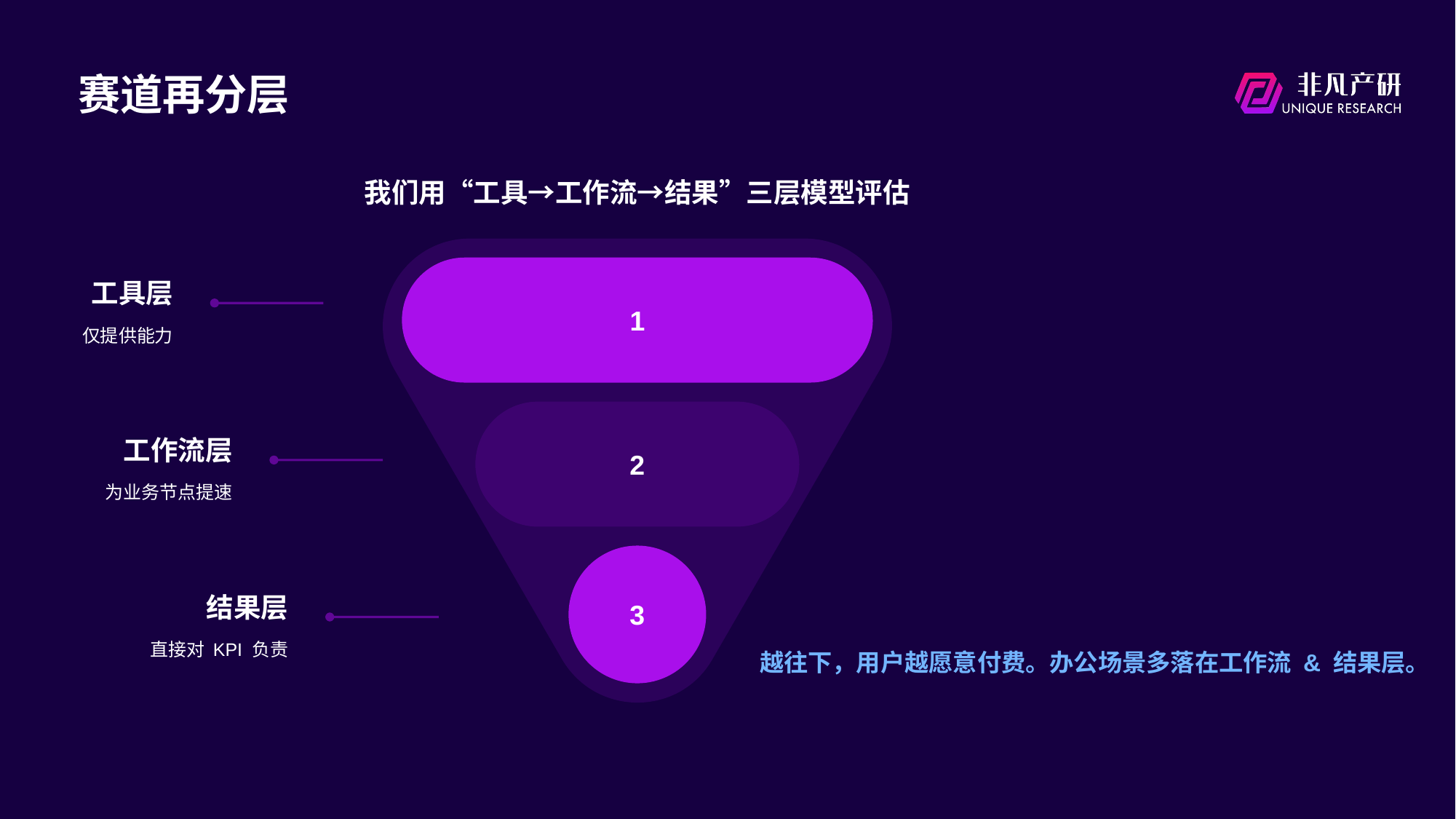

# 赛道再分层
我们用“工具→工作流→结果”三层模型评估

1
2
3
工具层
仅提供能力
工作流层
为业务节点提速
结果层
直接对 KPI 负责
越往下，用户越愿意付费。办公场景多落在工作流 & 结果层。